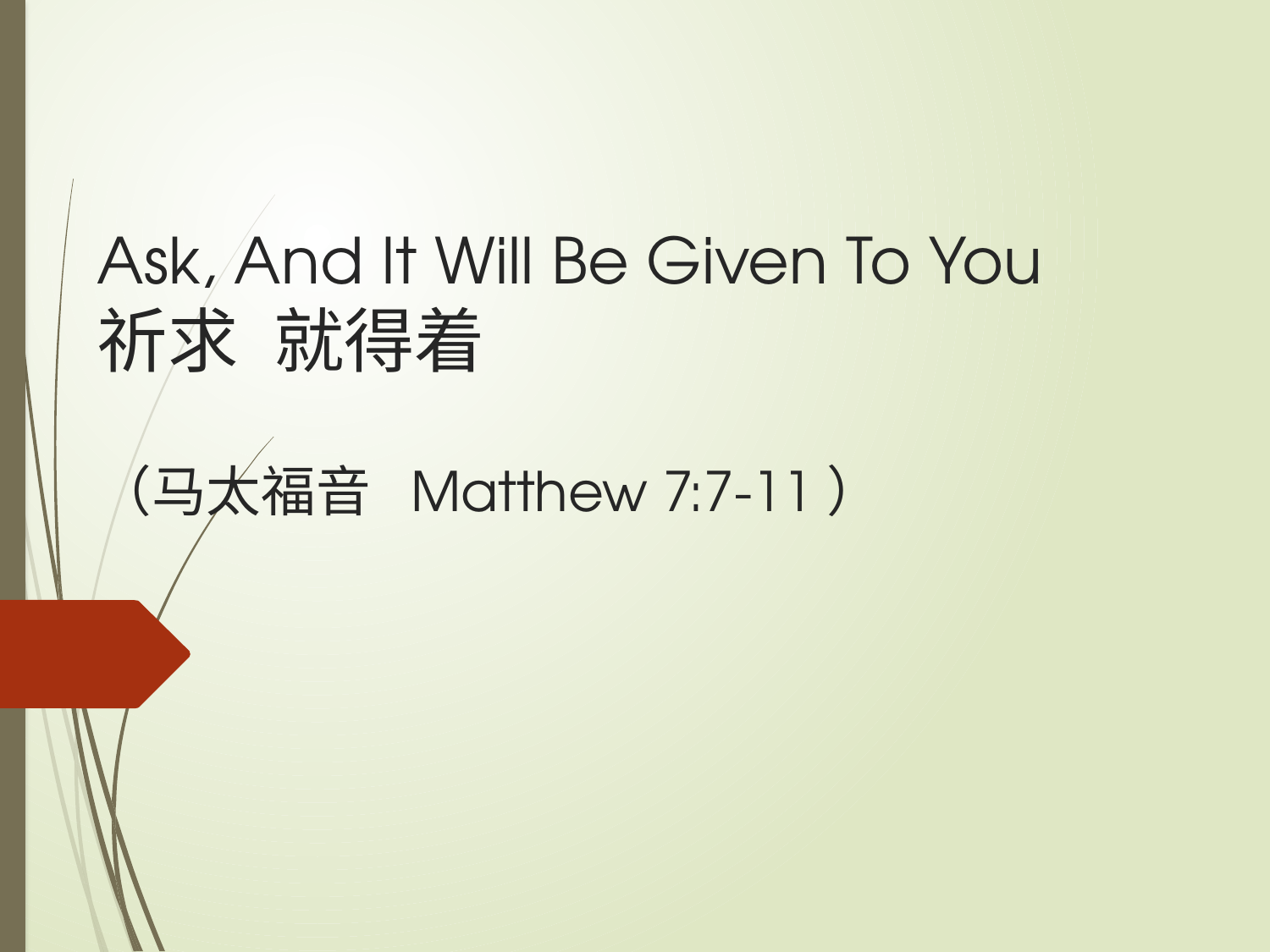

# Ask, And It Will Be Given To You 祈求 就得着 （马太福音 Matthew 7:7-11）